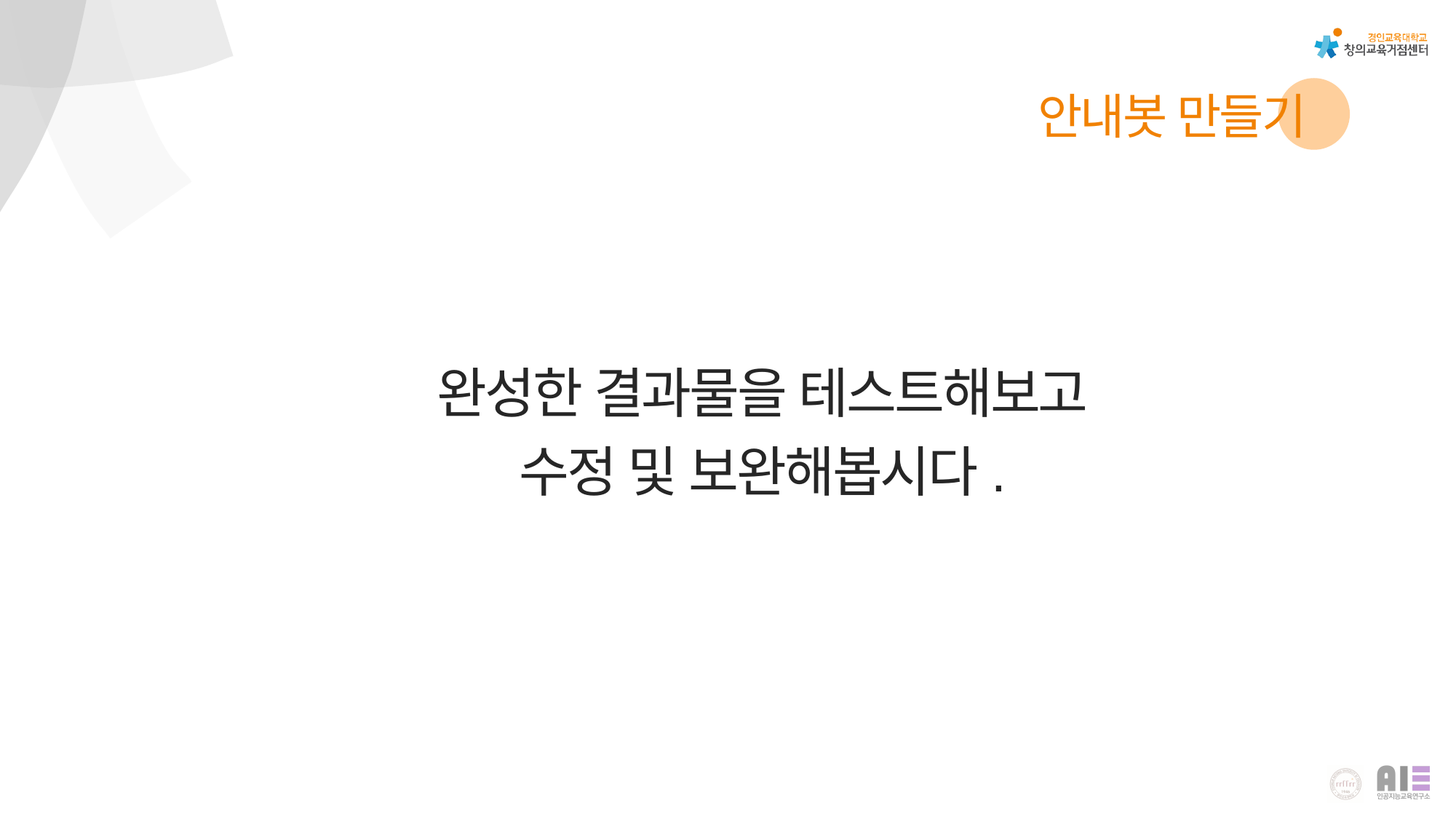

안내봇 만들기

완성한 결과물을 테스트해보고
수정 및 보완해봅시다.